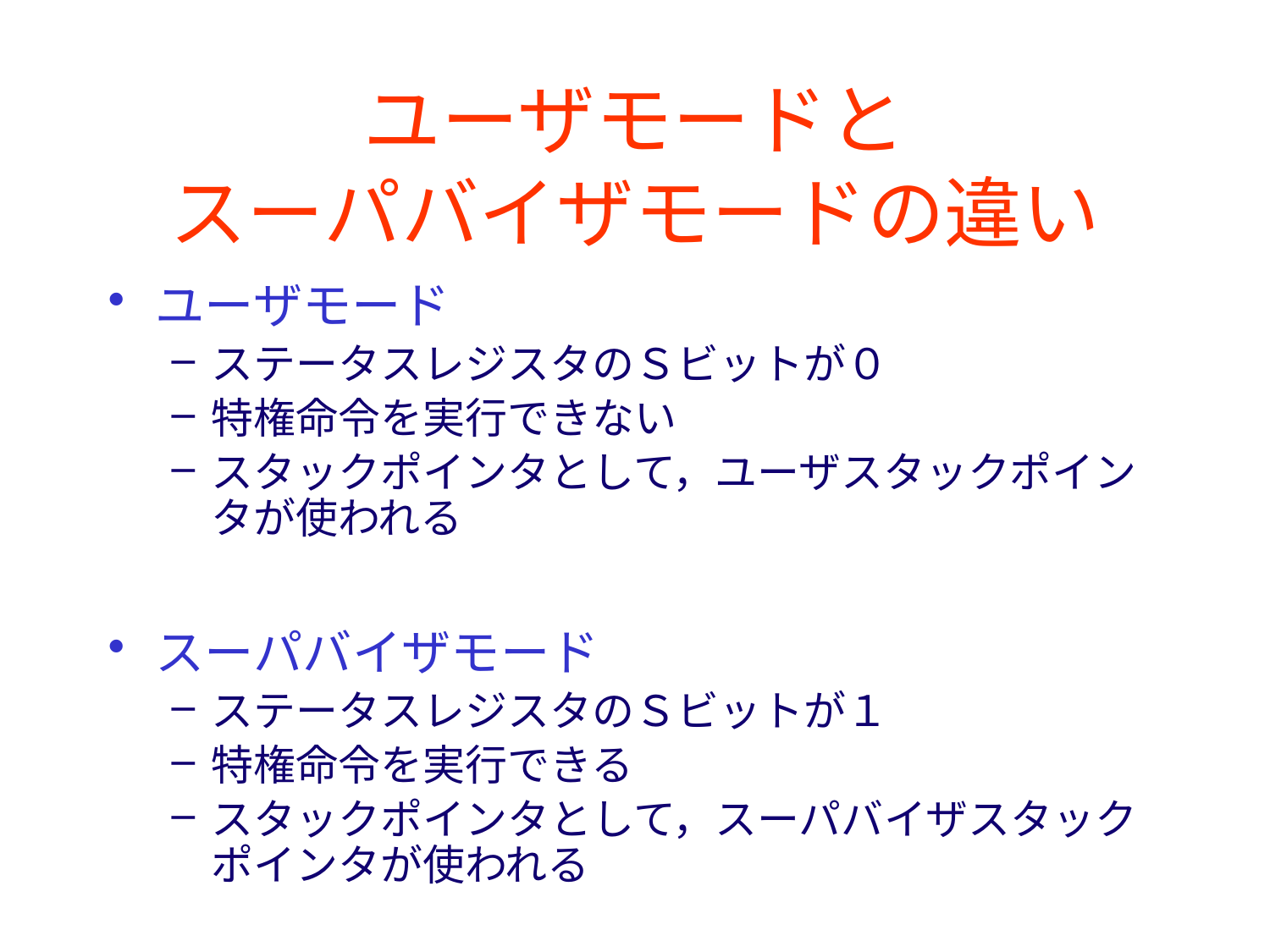

# ユーザモードと スーパバイザモードの違い
ユーザモード
ステータスレジスタのＳビットが０
特権命令を実行できない
スタックポインタとして，ユーザスタックポインタが使われる

スーパバイザモード
ステータスレジスタのＳビットが１
特権命令を実行できる
スタックポインタとして，スーパバイザスタックポインタが使われる